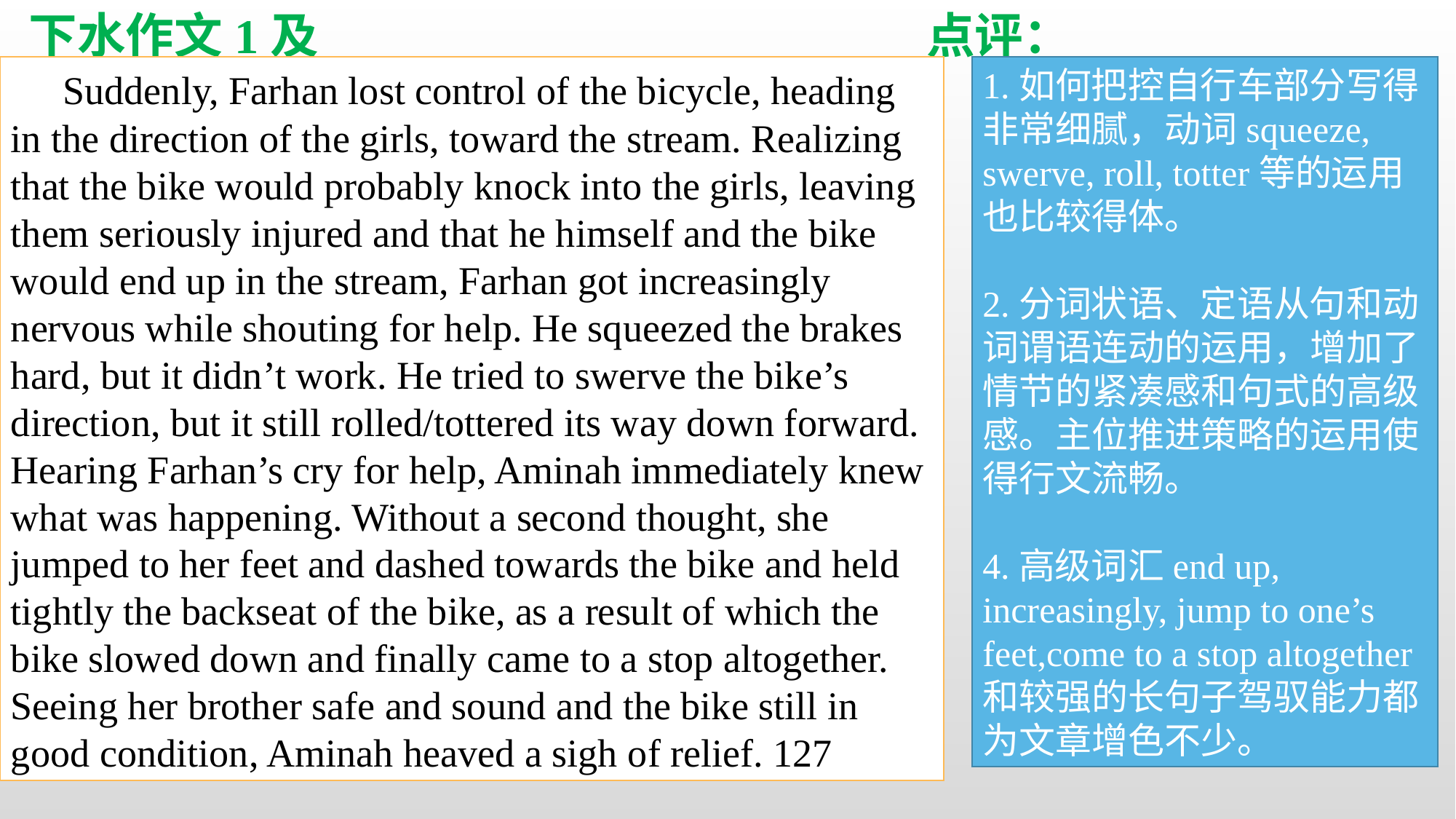

下水作文1及                                                       点评：
     Suddenly, Farhan lost control of the bicycle, heading in the direction of the girls, toward the stream. Realizing that the bike would probably knock into the girls, leaving them seriously injured and that he himself and the bike would end up in the stream, Farhan got increasingly nervous while shouting for help. He squeezed the brakes hard, but it didn’t work. He tried to swerve the bike’s direction, but it still rolled/tottered its way down forward. Hearing Farhan’s cry for help, Aminah immediately knew what was happening. Without a second thought, she jumped to her feet and dashed towards the bike and held tightly the backseat of the bike, as a result of which the bike slowed down and finally came to a stop altogether. Seeing her brother safe and sound and the bike still in good condition, Aminah heaved a sigh of relief. 127
1.如何把控自行车部分写得非常细腻，动词squeeze, swerve, roll, totter等的运用也比较得体。

2.分词状语、定语从句和动词谓语连动的运用，增加了情节的紧凑感和句式的高级感。主位推进策略的运用使得行文流畅。

4.高级词汇end up, increasingly, jump to one’s feet,come to a stop altogether和较强的长句子驾驭能力都为文章增色不少。